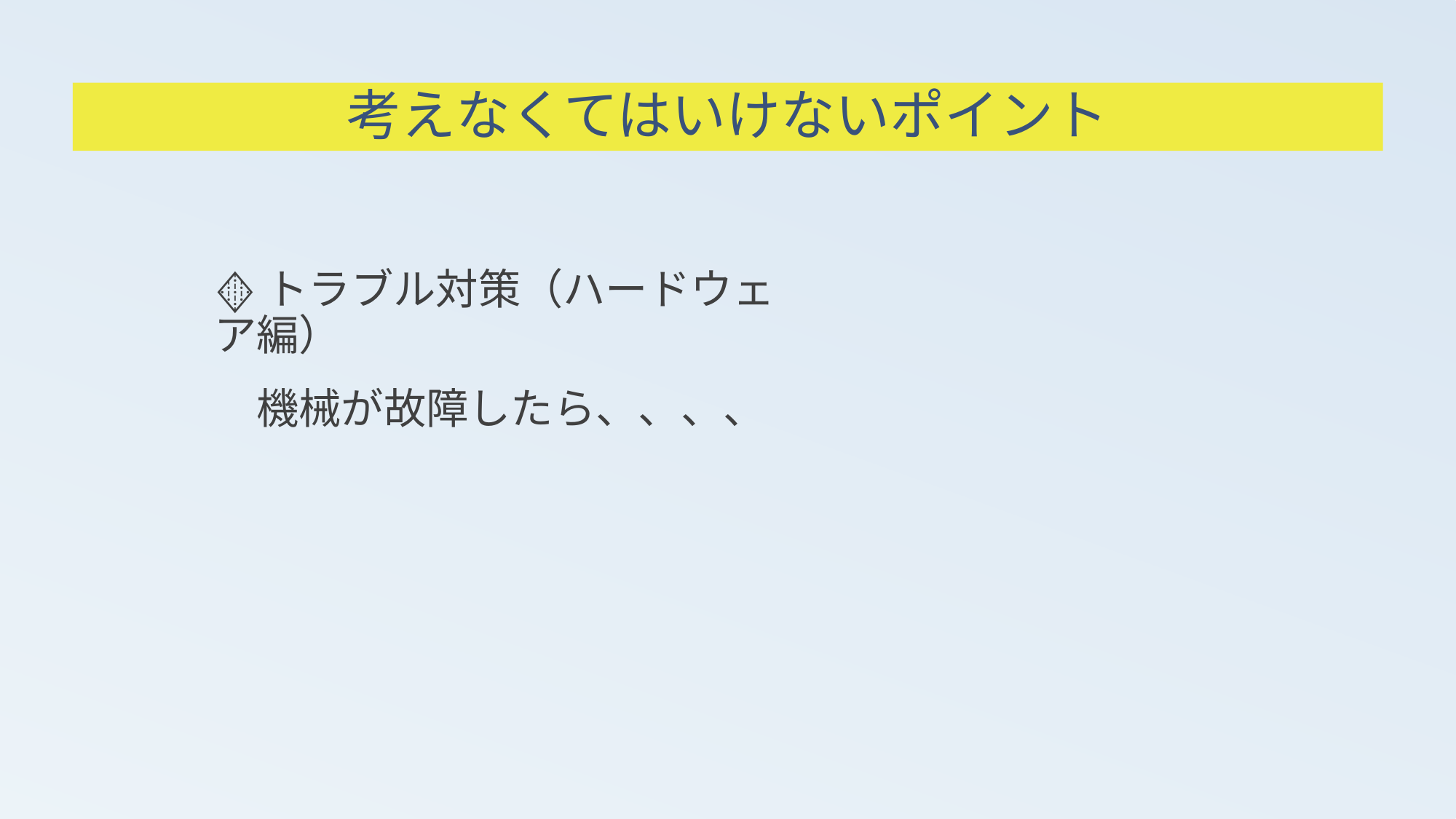

# 考えなくてはいけないポイント
🔶トラブル対策（ハードウェア編）
機械が故障したら、、、、